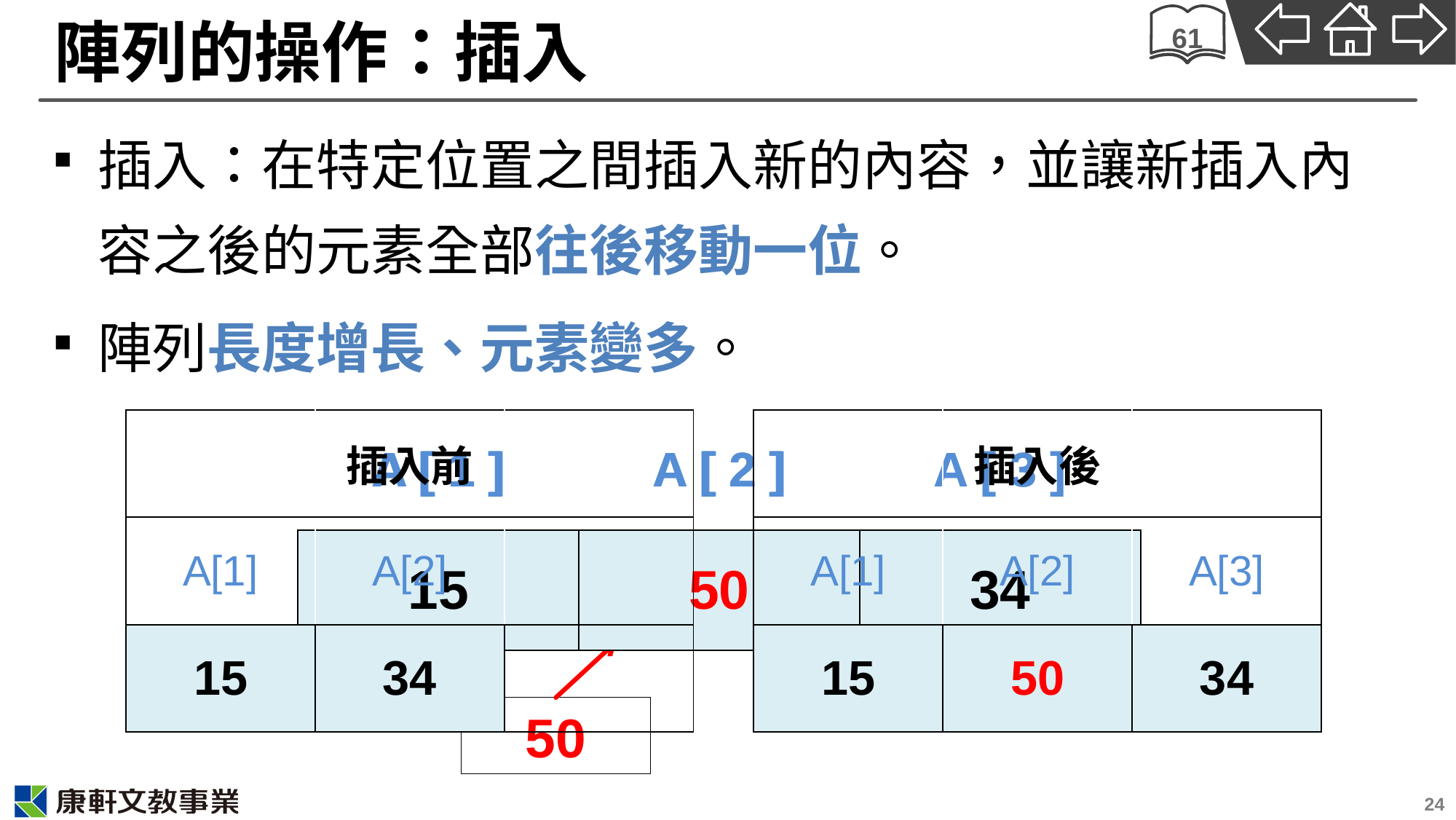

# 陣列的操作：插入
61

插入：在特定位置之間插入新的內容，並讓新插入內容之後的元素全部往後移動一位。
陣列長度增長、元素變多。

| A [ 1 ] | A [ 2 ] | A [ 3 ] |
| --- | --- | --- |
| 15 |  | 34 |
|  | 插入前 |  |
| --- | --- | --- |
| A[1] | A[2] |  |
| 15 | 34 |  |
| A [ 1 ] | A [ 2 ] | A [ 3 ] |
| --- | --- | --- |
| 15 | 50 | 34 |
| A [ 1 ] | A [ 2 ] |  |
| --- | --- | --- |
| 15 | 34 |  |
|  | 插入後 |  |
| --- | --- | --- |
| A[1] | A[2] | A[3] |
| 15 | 50 | 34 |

50
24